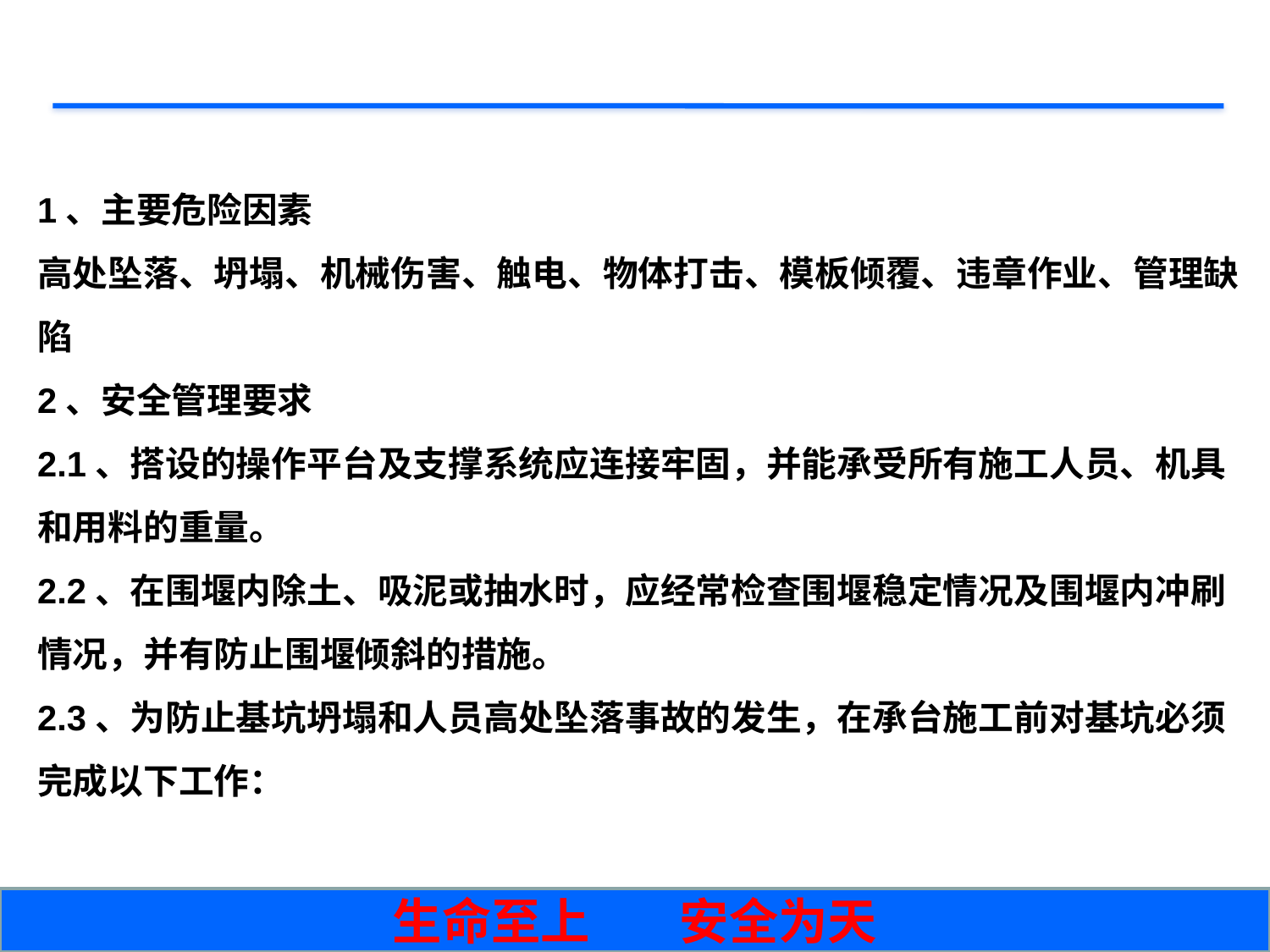

第五节   承 台
1、主要危险因素
高处坠落、坍塌、机械伤害、触电、物体打击、模板倾覆、违章作业、管理缺陷
2、安全管理要求
2.1、搭设的操作平台及支撑系统应连接牢固，并能承受所有施工人员、机具和用料的重量。
2.2、在围堰内除土、吸泥或抽水时，应经常检查围堰稳定情况及围堰内冲刷情况，并有防止围堰倾斜的措施。
2.3、为防止基坑坍塌和人员高处坠落事故的发生，在承台施工前对基坑必须完成以下工作：